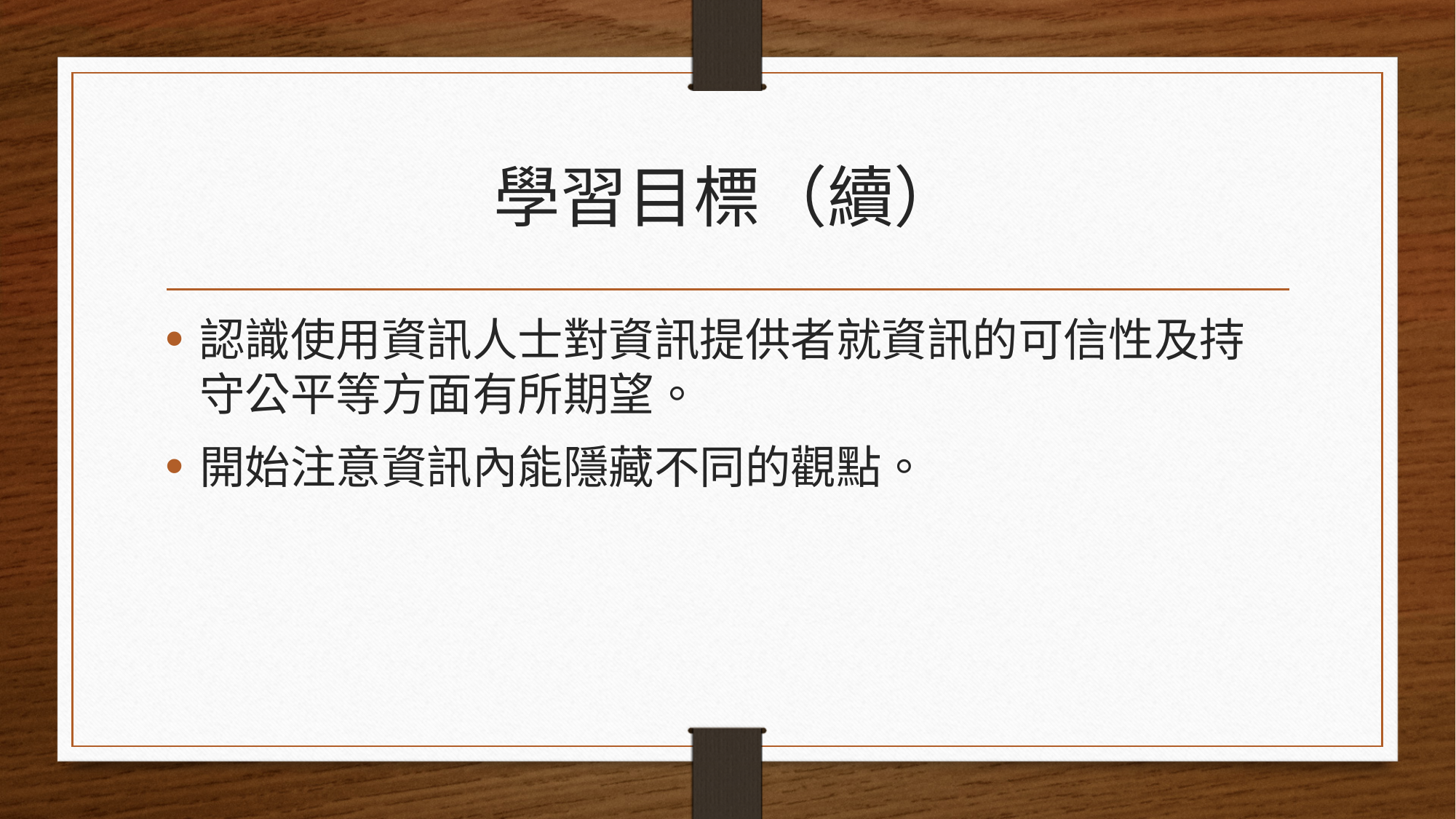

# 學習目標（續）
認識使用資訊人士對資訊提供者就資訊的可信性及持守公平等方面有所期望。
開始注意資訊內能隱藏不同的觀點。